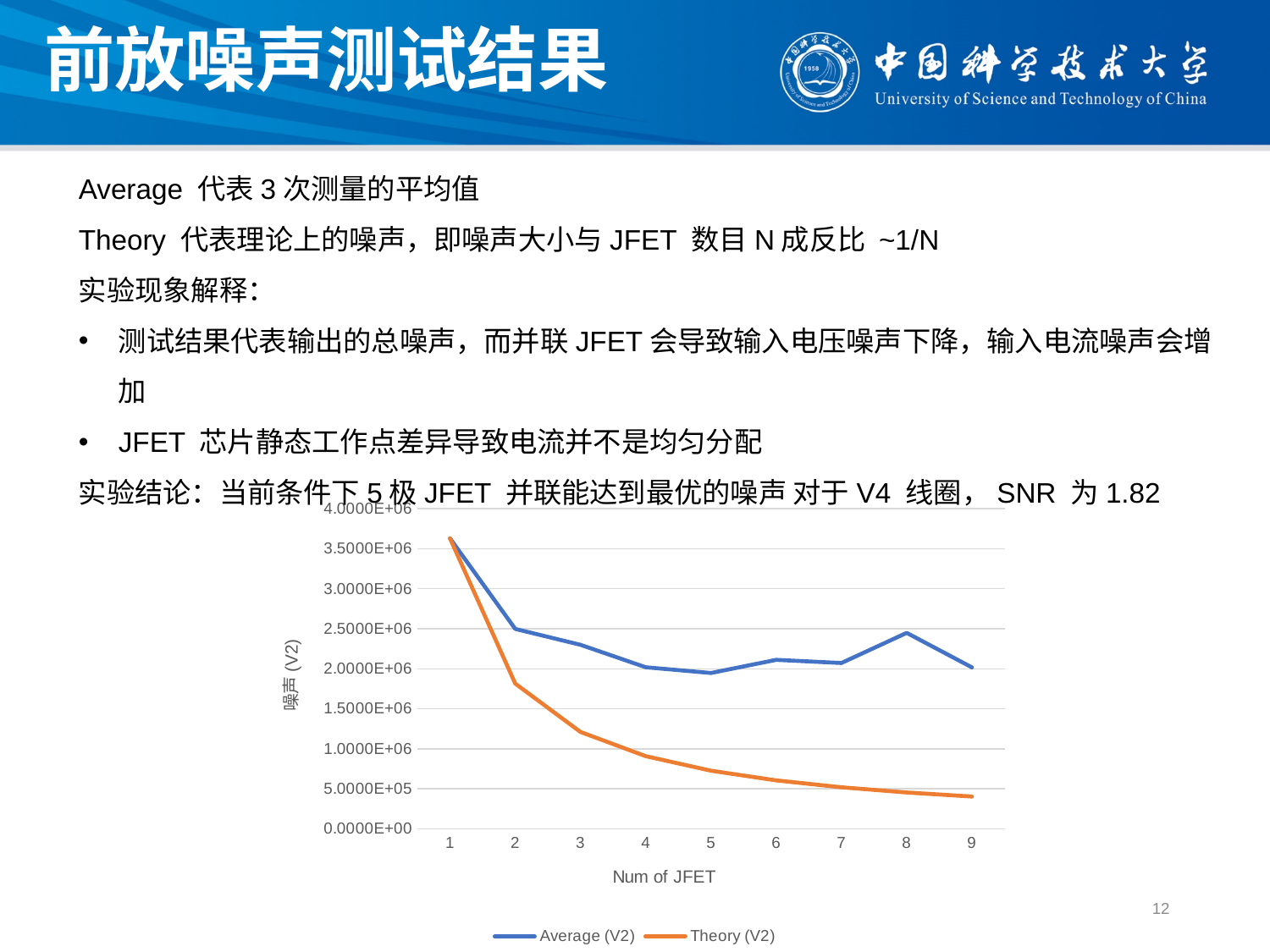

前放噪声测试结果
Average 代表3次测量的平均值
Theory 代表理论上的噪声，即噪声大小与JFET 数目N成反比 ~1/N
实验现象解释：
测试结果代表输出的总噪声，而并联JFET会导致输入电压噪声下降，输入电流噪声会增加
JFET 芯片静态工作点差异导致电流并不是均匀分配
实验结论：当前条件下5极JFET 并联能达到最优的噪声 对于V4 线圈，SNR 为1.82

### Chart

| Category | Average (V2) | Theory (V2) |
|---|---|---|
| 1 | 3629618.0 | 3629618.0 |
| 2 | 2498065.3333333335 | 1814809.0 |
| 3 | 2299631.3333333335 | 1209872.6666666667 |
| 4 | 2019080.6666666667 | 907404.5 |
| 5 | 1947150.6666666667 | 725923.6 |
| 6 | 2111762.6666666665 | 604936.3333333334 |
| 7 | 2072246.3333333333 | 518516.85714285716 |
| 8 | 2448857.3333333335 | 453702.25 |
| 9 | 2017115.0 | 403290.8888888889 |
12